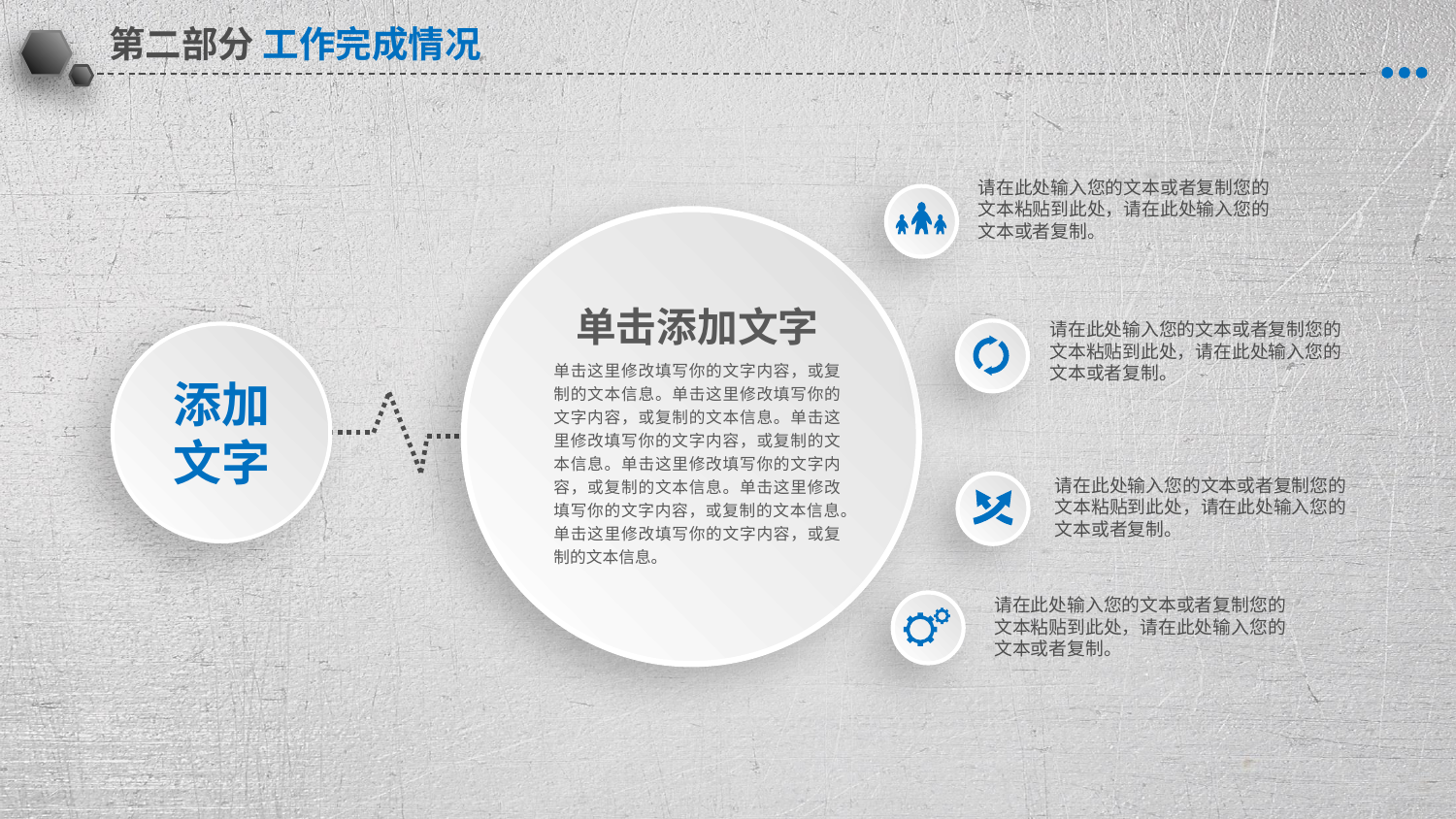

请在此处输入您的文本或者复制您的文本粘贴到此处，请在此处输入您的文本或者复制。

单击添加文字
单击这里修改填写你的文字内容，或复制的文本信息。单击这里修改填写你的文字内容，或复制的文本信息。单击这里修改填写你的文字内容，或复制的文本信息。单击这里修改填写你的文字内容，或复制的文本信息。单击这里修改填写你的文字内容，或复制的文本信息。
单击这里修改填写你的文字内容，或复制的文本信息。
请在此处输入您的文本或者复制您的文本粘贴到此处，请在此处输入您的文本或者复制。

添加
文字

请在此处输入您的文本或者复制您的文本粘贴到此处，请在此处输入您的文本或者复制。

请在此处输入您的文本或者复制您的文本粘贴到此处，请在此处输入您的文本或者复制。